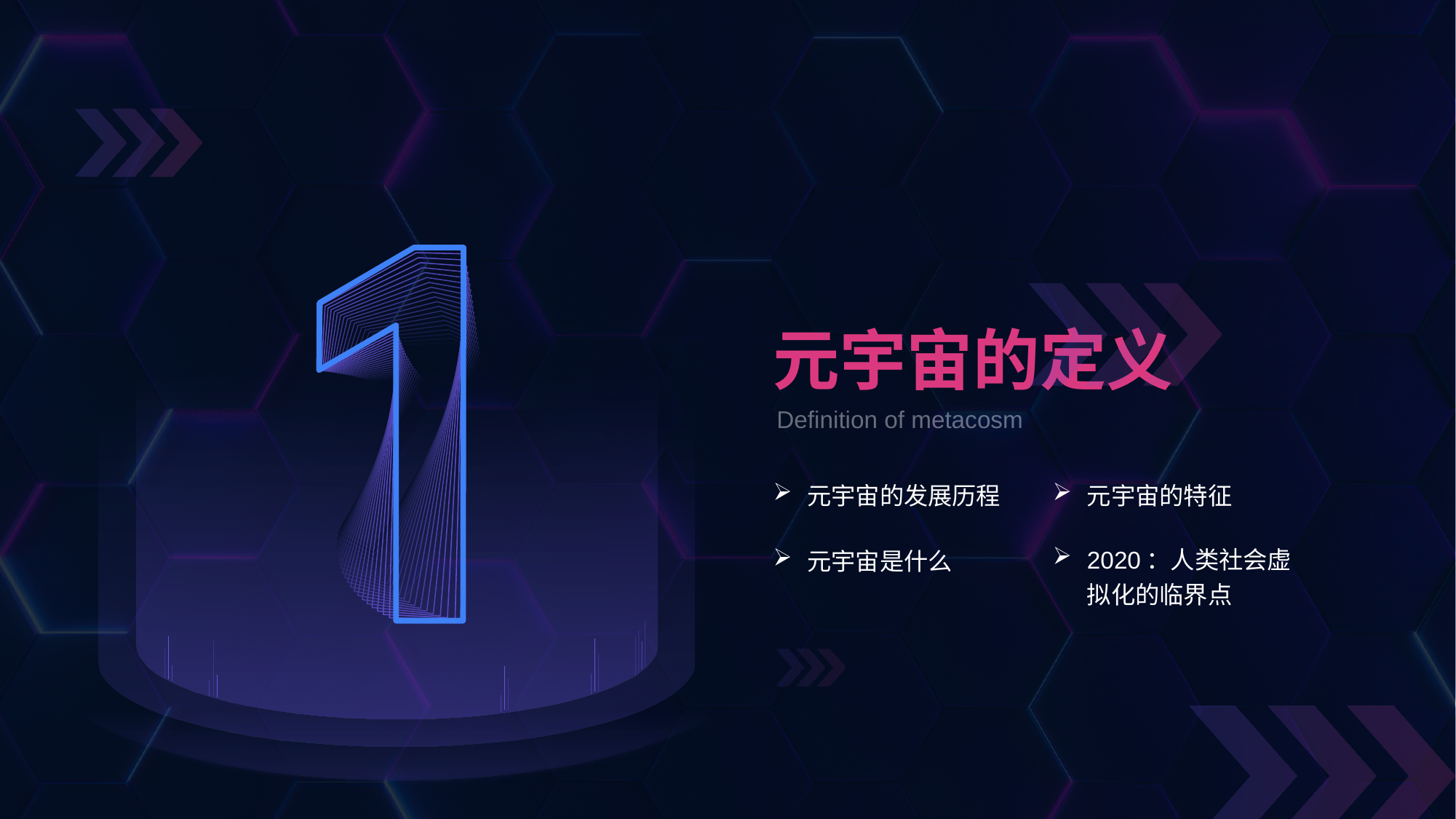

元宇宙的定义
Definition of metacosm
元宇宙的发展历程
元宇宙的特征
元宇宙是什么
2020：人类社会虚拟化的临界点